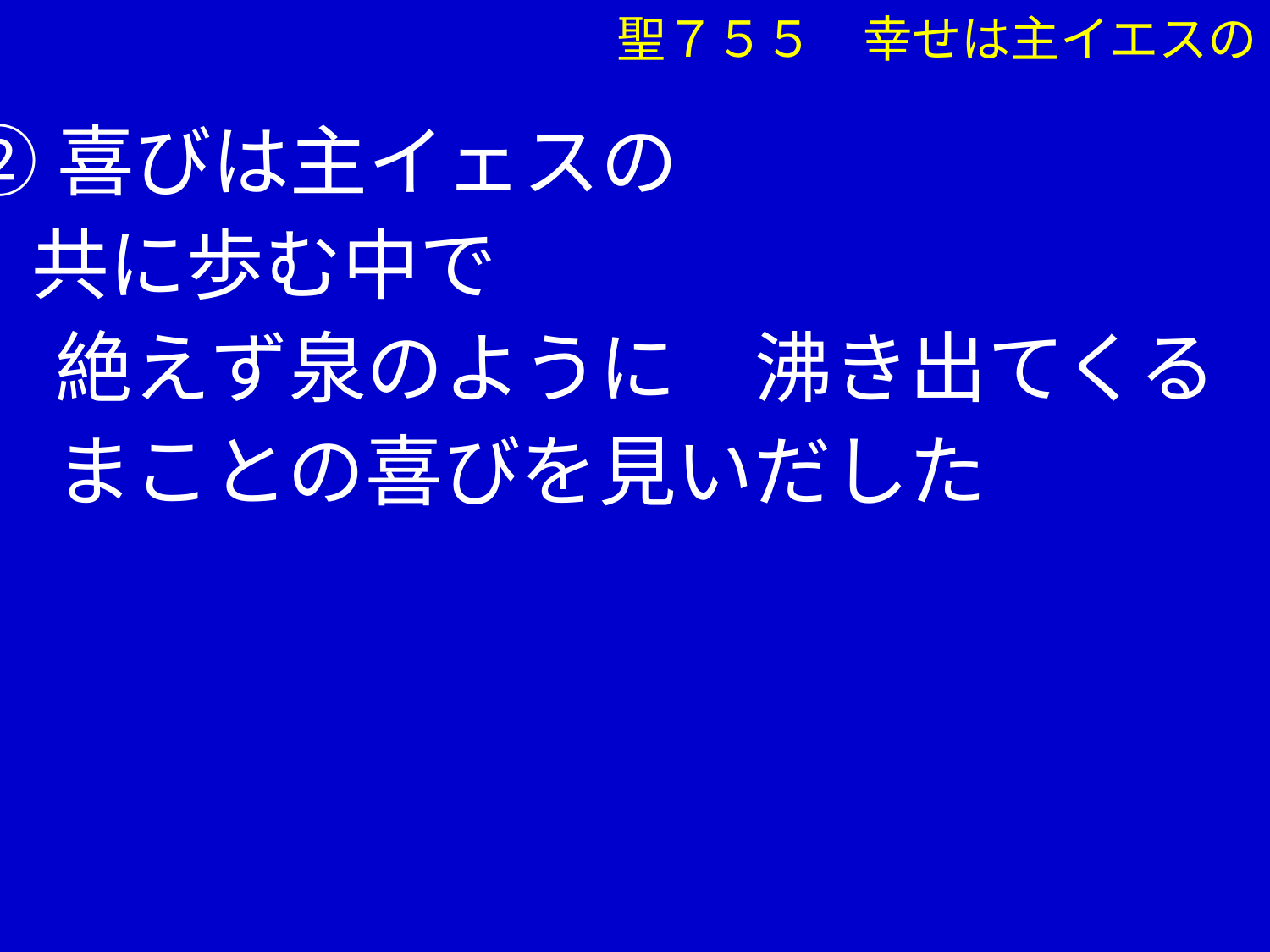

聖７５５　幸せは主イエスの
②喜びは主イェスの
   共に歩む中で
　 絶えず泉のように　沸き出てくる
　 まことの喜びを見いだした